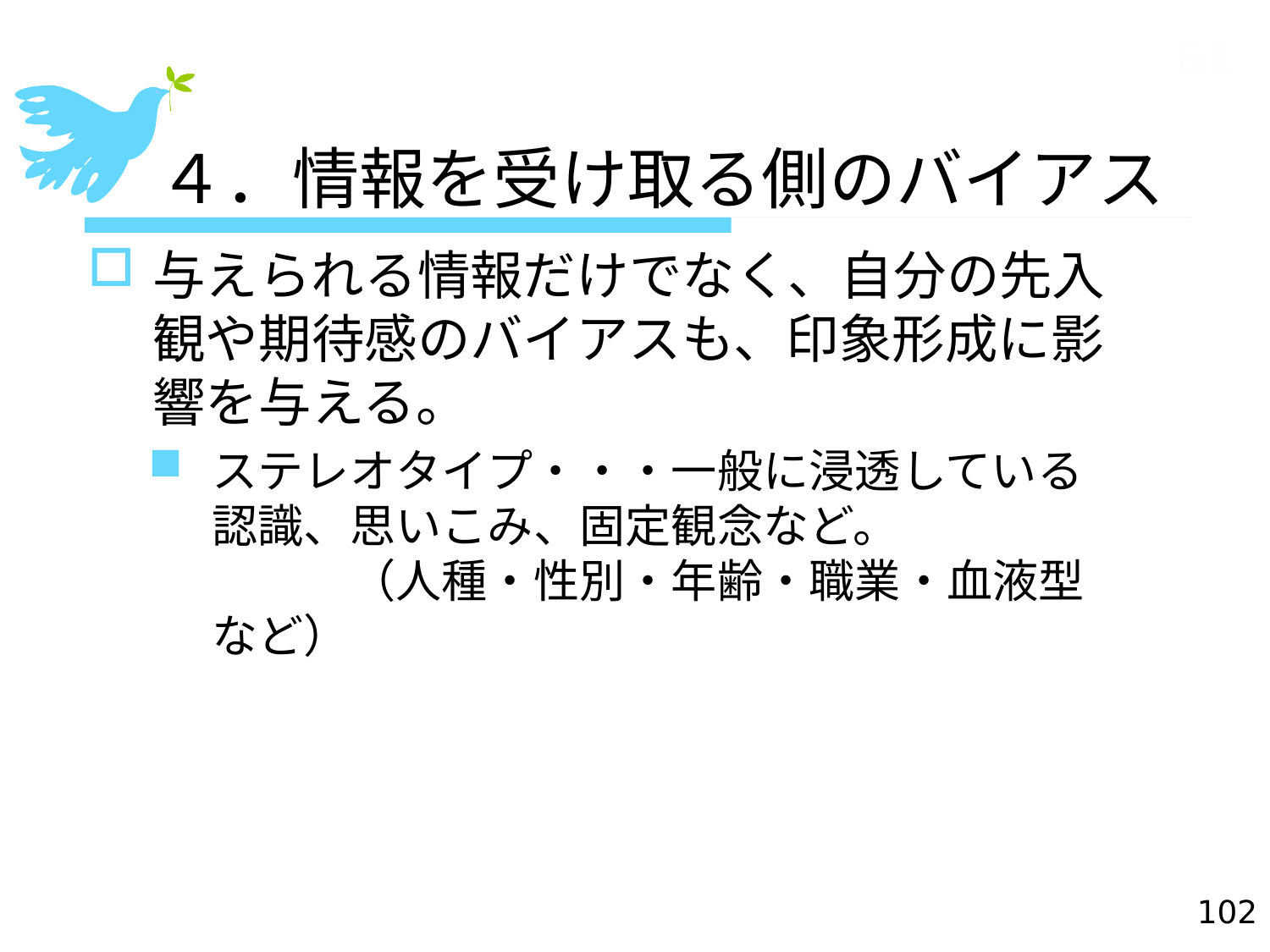

61
４．情報を受け取る側のバイアス
与えられる情報だけでなく、自分の先入観や期待感のバイアスも、印象形成に影響を与える。
ステレオタイプ・・・一般に浸透している認識、思いこみ、固定観念など。　　　　　　　（人種・性別・年齢・職業・血液型など）
102